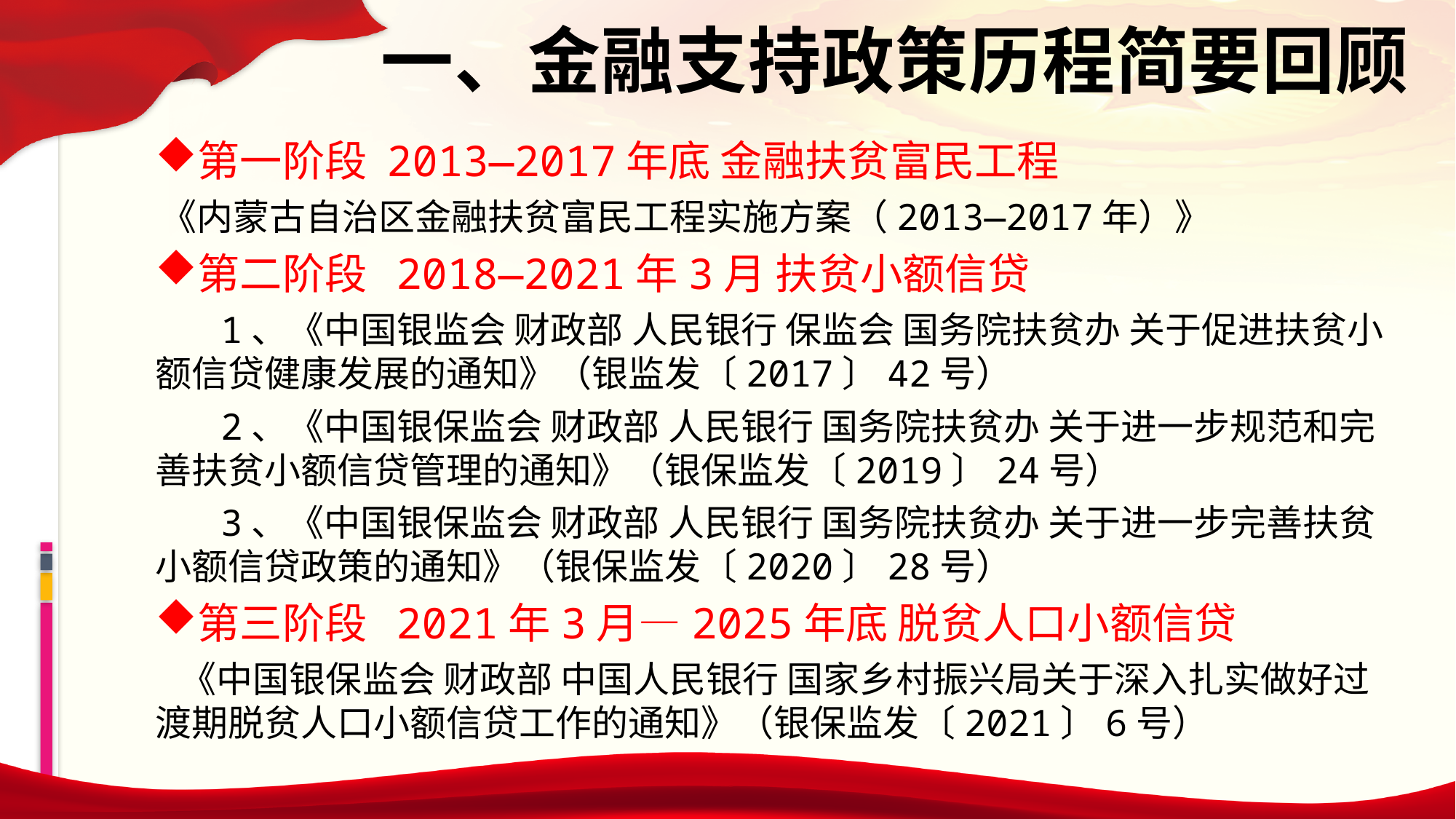

一、金融支持政策历程简要回顾

第一阶段 2013—2017年底 金融扶贫富民工程
      《内蒙古自治区金融扶贫富民工程实施方案（2013—2017年）》
第二阶段  2018—2021年3月 扶贫小额信贷
   1、《中国银监会 财政部 人民银行 保监会 国务院扶贫办 关于促进扶贫小额信贷健康发展的通知》（银监发〔2017〕42号）
   2、《中国银保监会 财政部 人民银行 国务院扶贫办 关于进一步规范和完善扶贫小额信贷管理的通知》（银保监发〔2019〕24号）
   3、《中国银保监会 财政部 人民银行 国务院扶贫办 关于进一步完善扶贫小额信贷政策的通知》（银保监发〔2020〕28号）
第三阶段  2021年3月—2025年底 脱贫人口小额信贷
  《中国银保监会 财政部 中国人民银行 国家乡村振兴局关于深入扎实做好过渡期脱贫人口小额信贷工作的通知》（银保监发〔2021〕6号）